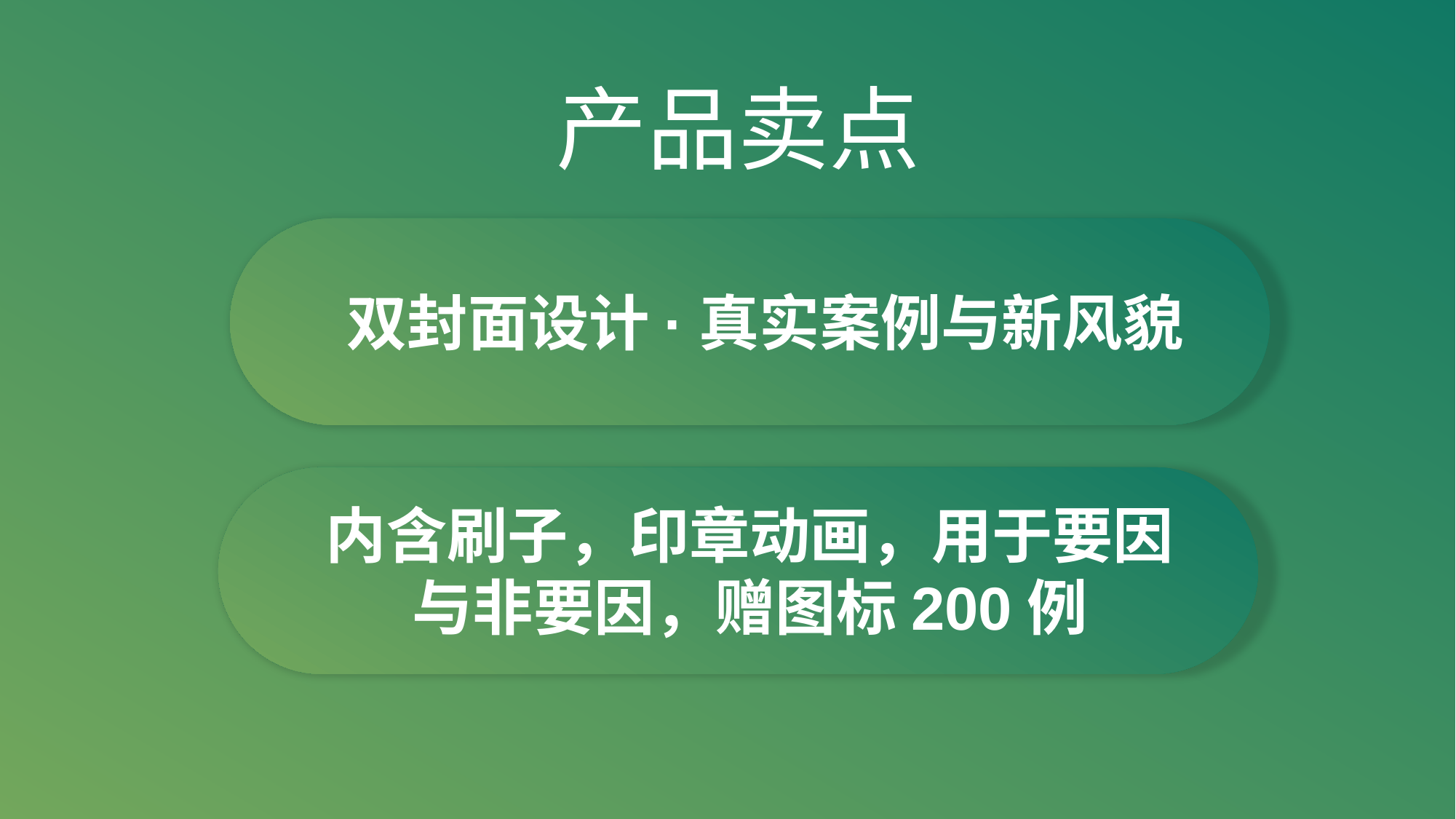

产品卖点

双封面设计·真实案例与新风貌

内含刷子，印章动画，用于要因与非要因，赠图标200例